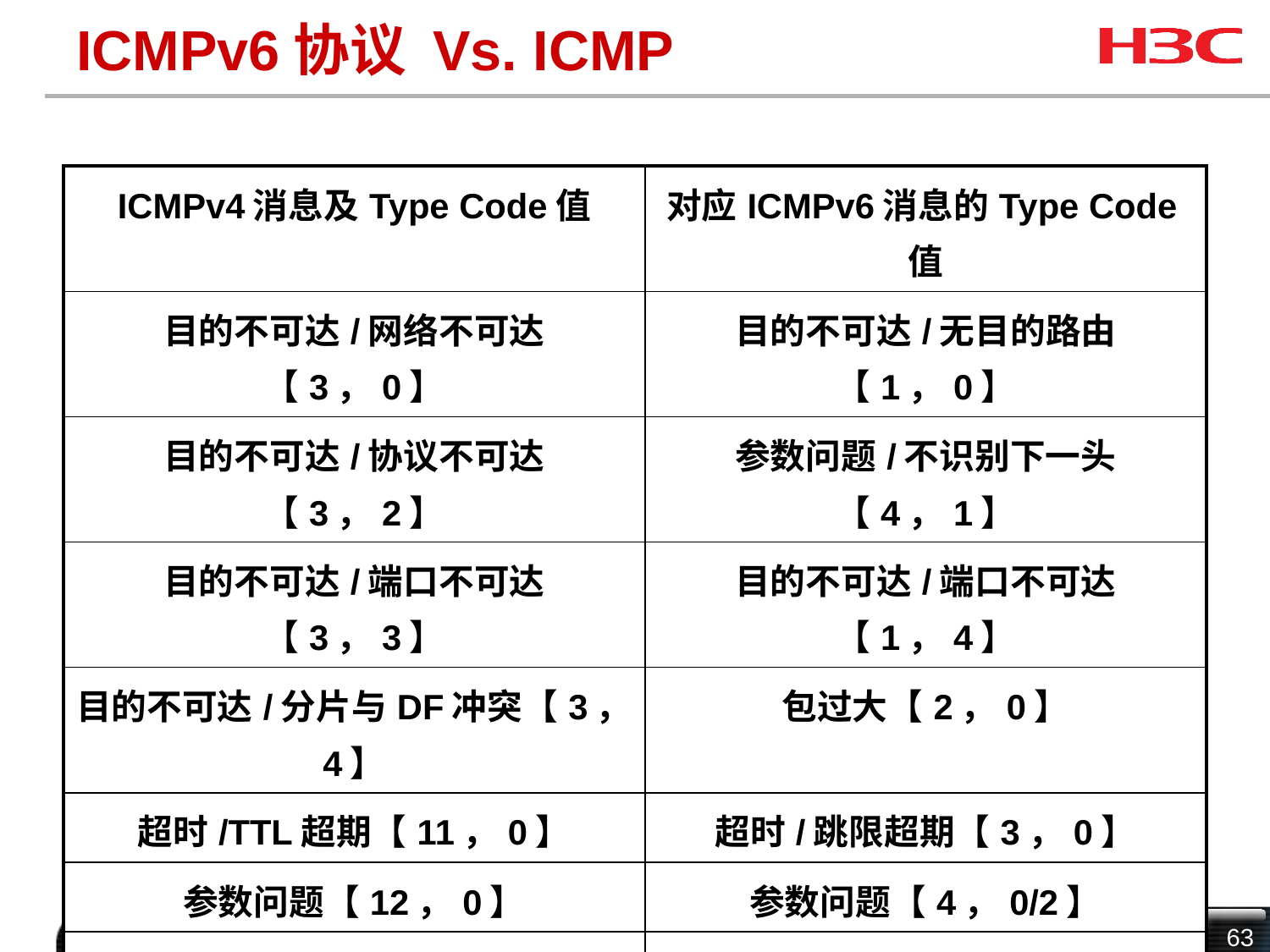

# ICMPv6协议 Vs. ICMP
| ICMPv4消息及Type Code值 | 对应ICMPv6消息的Type Code值 |
| --- | --- |
| 目的不可达/网络不可达【3，0】 | 目的不可达/无目的路由【1，0】 |
| 目的不可达/协议不可达【3，2】 | 参数问题/不识别下一头【4，1】 |
| 目的不可达/端口不可达【3，3】 | 目的不可达/端口不可达【1，4】 |
| 目的不可达/分片与DF冲突【3，4】 | 包过大【2，0】 |
| 超时/TTL超期【11，0】 | 超时/跳限超期【3，0】 |
| 参数问题【12，0】 | 参数问题【4，0/2】 |
| 源抑制【4，0】 | ICMPv6无对应消息 |
| 重定向【5，0】 | ND重定向【137，0】 |